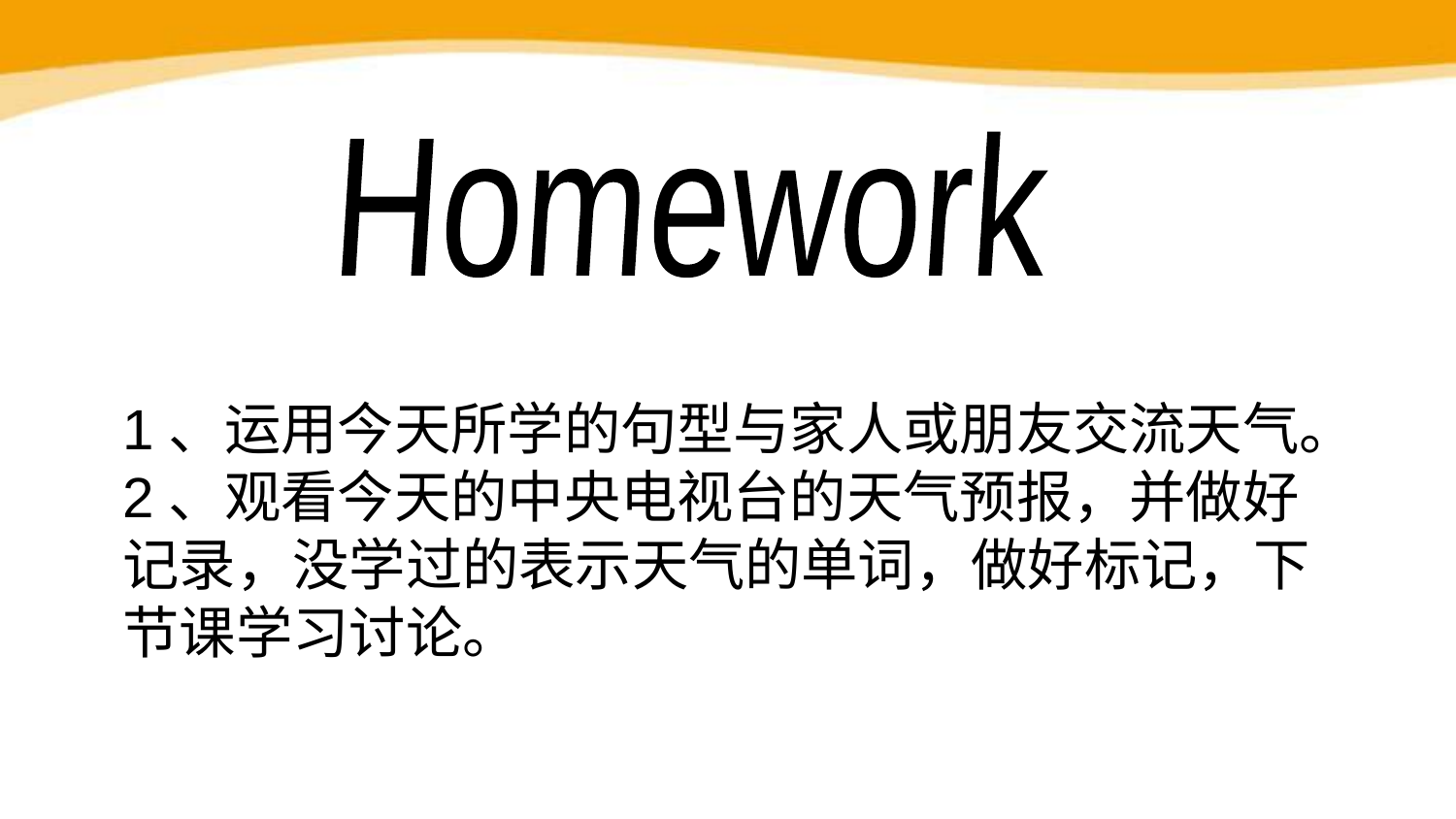

Homework
1、运用今天所学的句型与家人或朋友交流天气。
2、观看今天的中央电视台的天气预报，并做好记录，没学过的表示天气的单词，做好标记，下节课学习讨论。